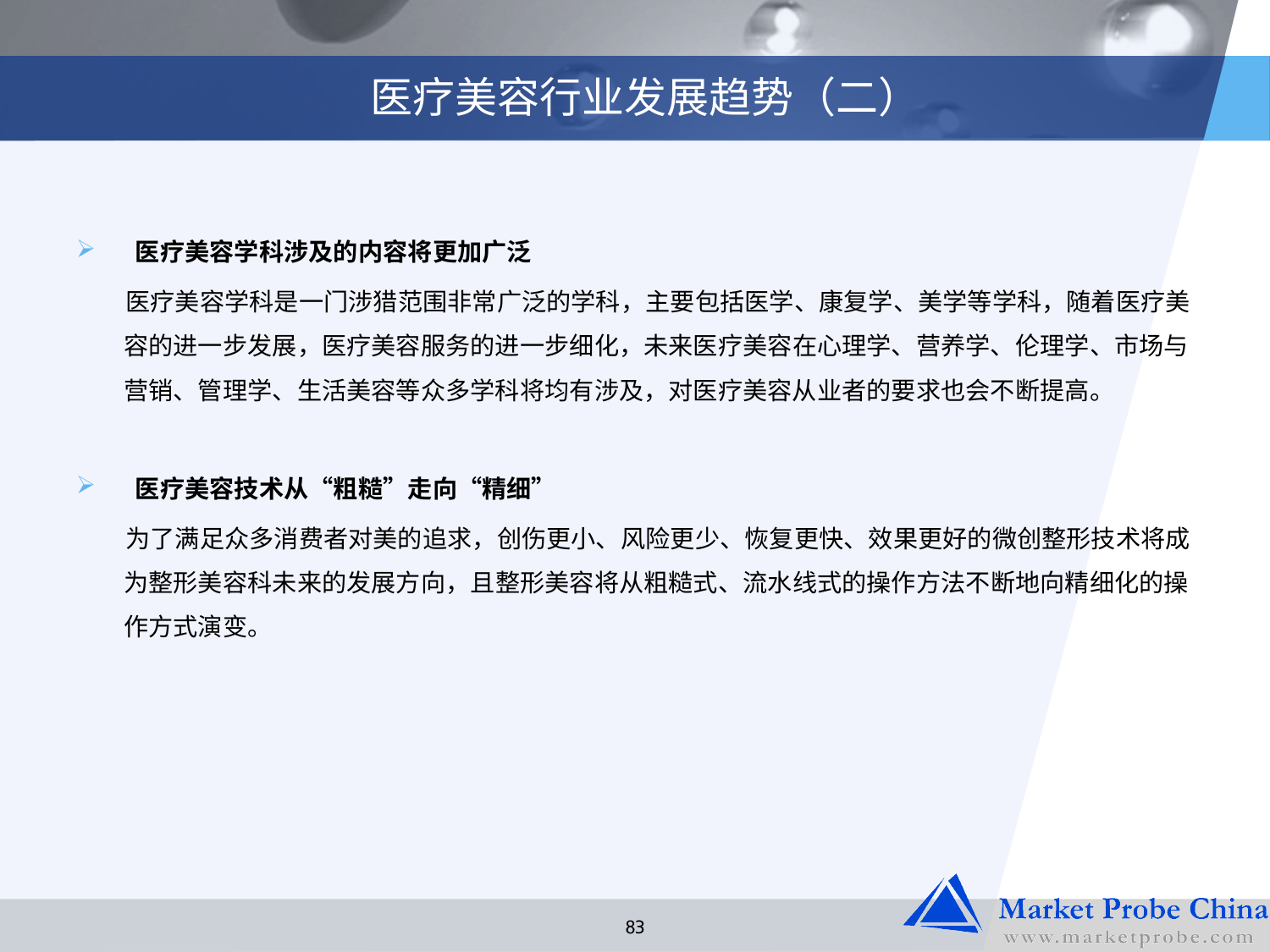

# 医疗美容行业发展趋势（二）

 医疗美容学科涉及的内容将更加广泛
医疗美容学科是一门涉猎范围非常广泛的学科，主要包括医学、康复学、美学等学科，随着医疗美容的进一步发展，医疗美容服务的进一步细化，未来医疗美容在心理学、营养学、伦理学、市场与营销、管理学、生活美容等众多学科将均有涉及，对医疗美容从业者的要求也会不断提高。

 医疗美容技术从“粗糙”走向“精细”
为了满足众多消费者对美的追求，创伤更小、风险更少、恢复更快、效果更好的微创整形技术将成为整形美容科未来的发展方向，且整形美容将从粗糙式、流水线式的操作方法不断地向精细化的操作方式演变。
83